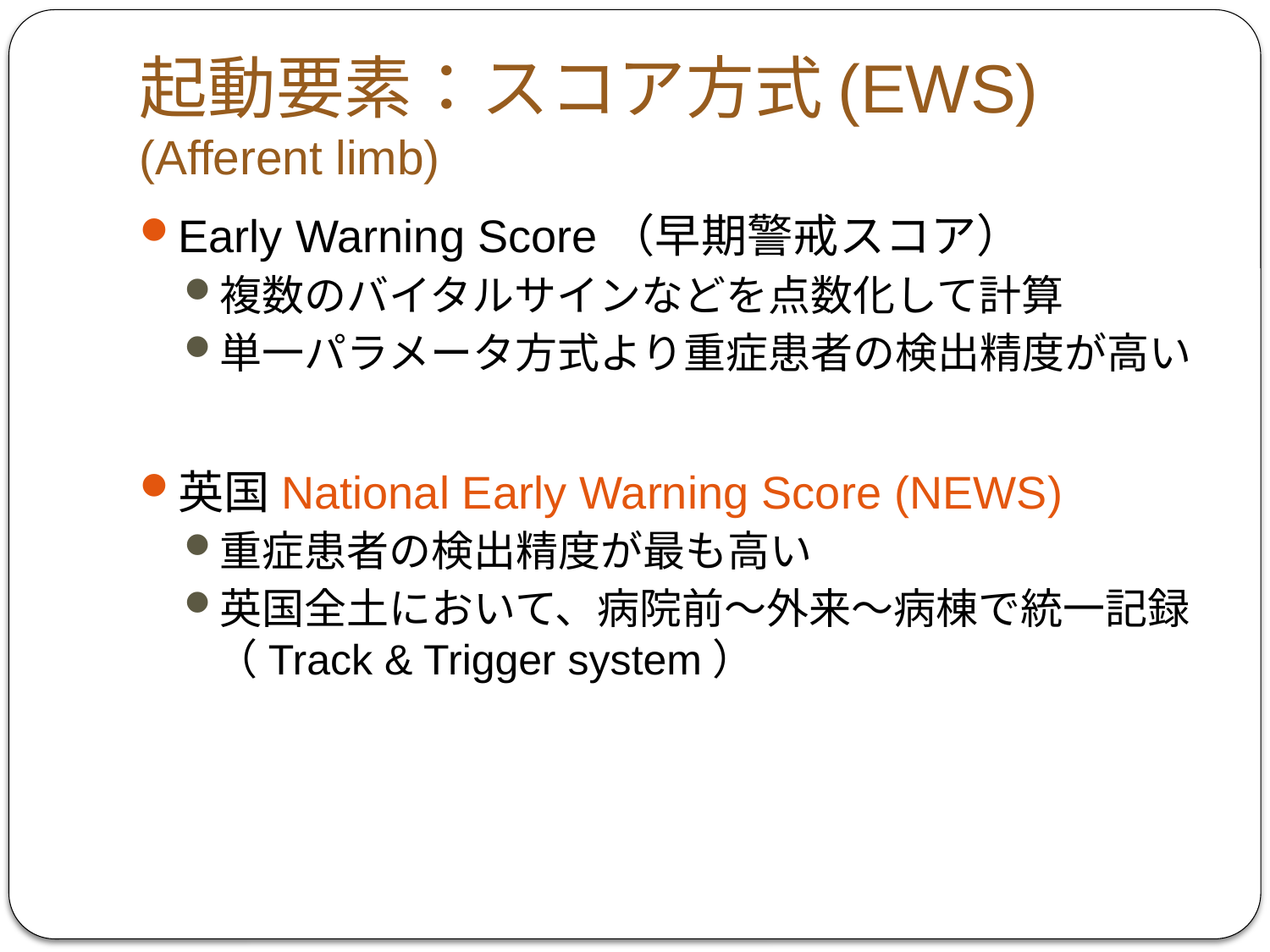

# 起動要素：スコア方式(EWS) (Afferent limb)
Early Warning Score（早期警戒スコア）
複数のバイタルサインなどを点数化して計算
単一パラメータ方式より重症患者の検出精度が高い

英国National Early Warning Score (NEWS)
重症患者の検出精度が最も高い
英国全土において、病院前～外来～病棟で統一記録（Track & Trigger system）